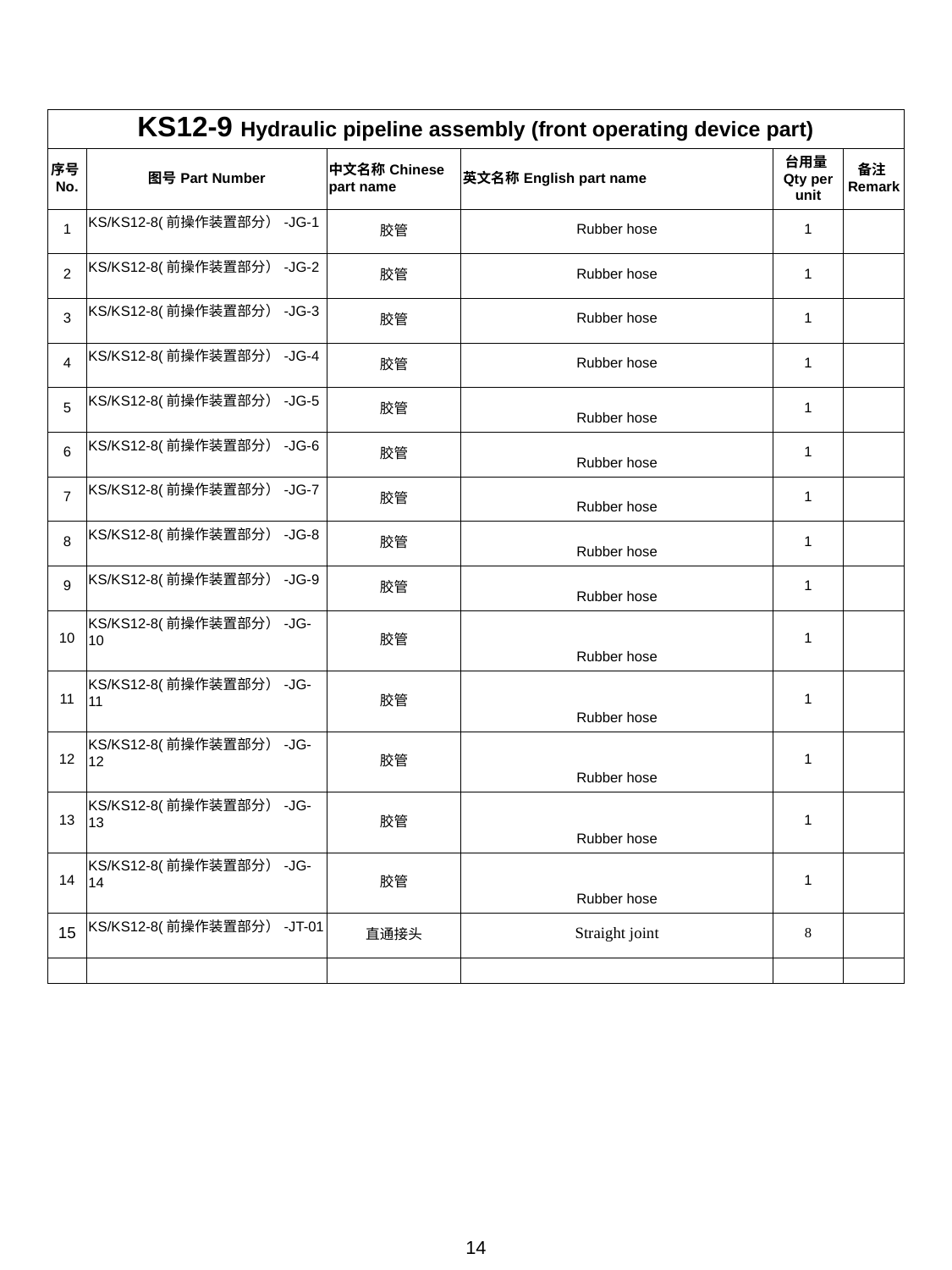

| KS12-9 Hydraulic pipeline assembly (front operating device part) |  |  |  |  |  |
| --- | --- | --- | --- | --- | --- |
| 序号No. | 图号Part Number | 中文名称Chinese part name | 英文名称English part name | 台用量Qty per unit | 备注Remark |
| 1 | KS/KS12-8(前操作装置部分）-JG-1 | 胶管 | Rubber hose | 1 |  |
| 2 | KS/KS12-8(前操作装置部分）-JG-2 | 胶管 | Rubber hose | 1 |  |
| 3 | KS/KS12-8(前操作装置部分）-JG-3 | 胶管 | Rubber hose | 1 |  |
| 4 | KS/KS12-8(前操作装置部分）-JG-4 | 胶管 | Rubber hose | 1 |  |
| 5 | KS/KS12-8(前操作装置部分）-JG-5 | 胶管 | Rubber hose | 1 |  |
| 6 | KS/KS12-8(前操作装置部分）-JG-6 | 胶管 | Rubber hose | 1 |  |
| 7 | KS/KS12-8(前操作装置部分）-JG-7 | 胶管 | Rubber hose | 1 |  |
| 8 | KS/KS12-8(前操作装置部分）-JG-8 | 胶管 | Rubber hose | 1 |  |
| 9 | KS/KS12-8(前操作装置部分）-JG-9 | 胶管 | Rubber hose | 1 |  |
| 10 | KS/KS12-8(前操作装置部分）-JG-10 | 胶管 | Rubber hose | 1 |  |
| 11 | KS/KS12-8(前操作装置部分）-JG-11 | 胶管 | Rubber hose | 1 |  |
| 12 | KS/KS12-8(前操作装置部分）-JG-12 | 胶管 | Rubber hose | 1 |  |
| 13 | KS/KS12-8(前操作装置部分）-JG-13 | 胶管 | Rubber hose | 1 |  |
| 14 | KS/KS12-8(前操作装置部分）-JG-14 | 胶管 | Rubber hose | 1 |  |
| 15 | KS/KS12-8(前操作装置部分）-JT-01 | 直通接头 | Straight joint | 8 |  |
|  |  |  |  |  |  |
14